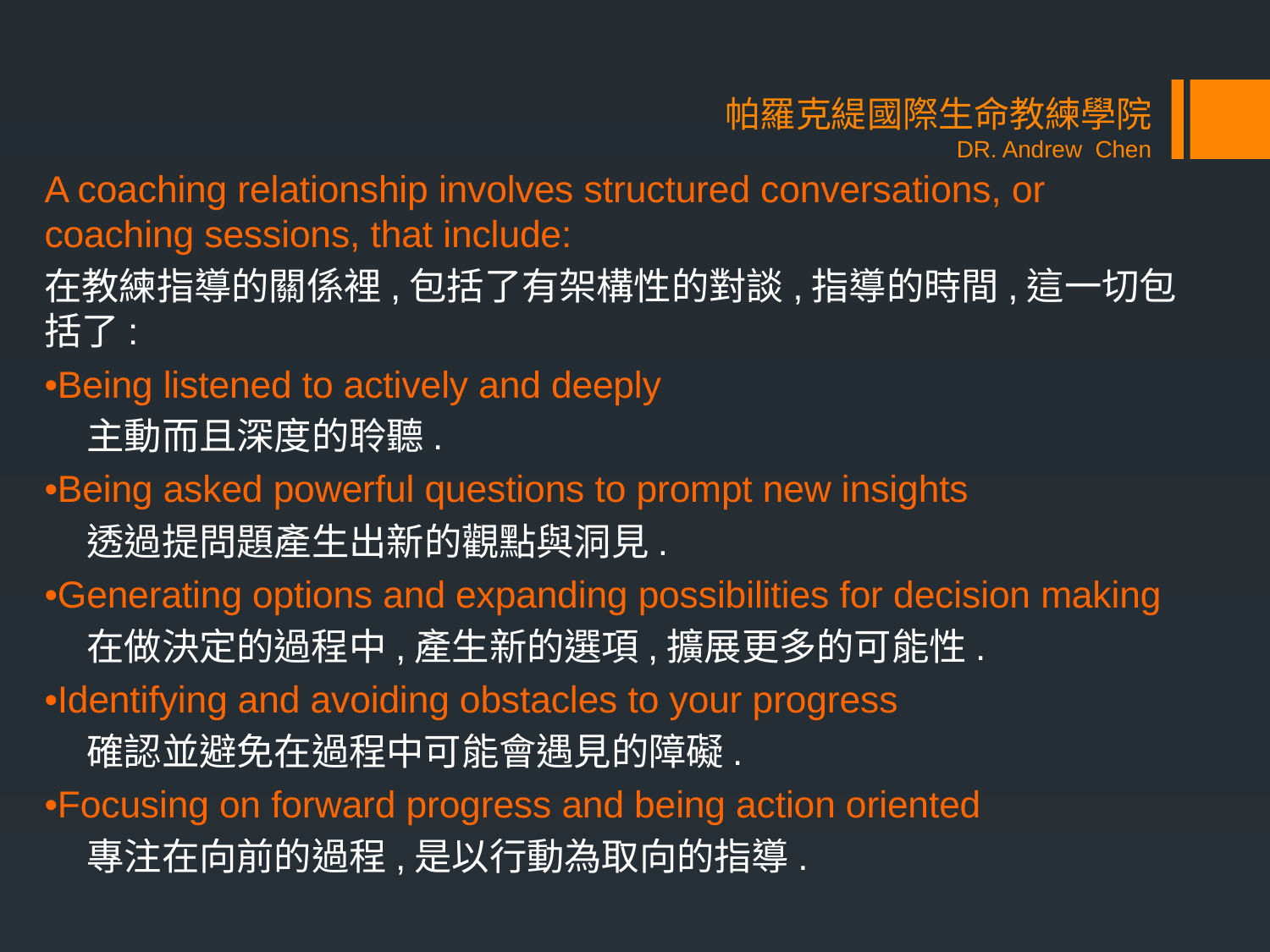

# 帕羅克緹國際生命教練學院 DR. Andrew  Chen
A coaching relationship involves structured conversations, or coaching sessions, that include:
在教練指導的關係裡,包括了有架構性的對談,指導的時間,這一切包括了:
•Being listened to actively and deeply
    主動而且深度的聆聽.
•Being asked powerful questions to prompt new insights
    透過提問題產生出新的觀點與洞見.
•Generating options and expanding possibilities for decision making
    在做決定的過程中,產生新的選項,擴展更多的可能性.
•Identifying and avoiding obstacles to your progress
    確認並避免在過程中可能會遇見的障礙.
•Focusing on forward progress and being action oriented
    專注在向前的過程,是以行動為取向的指導.